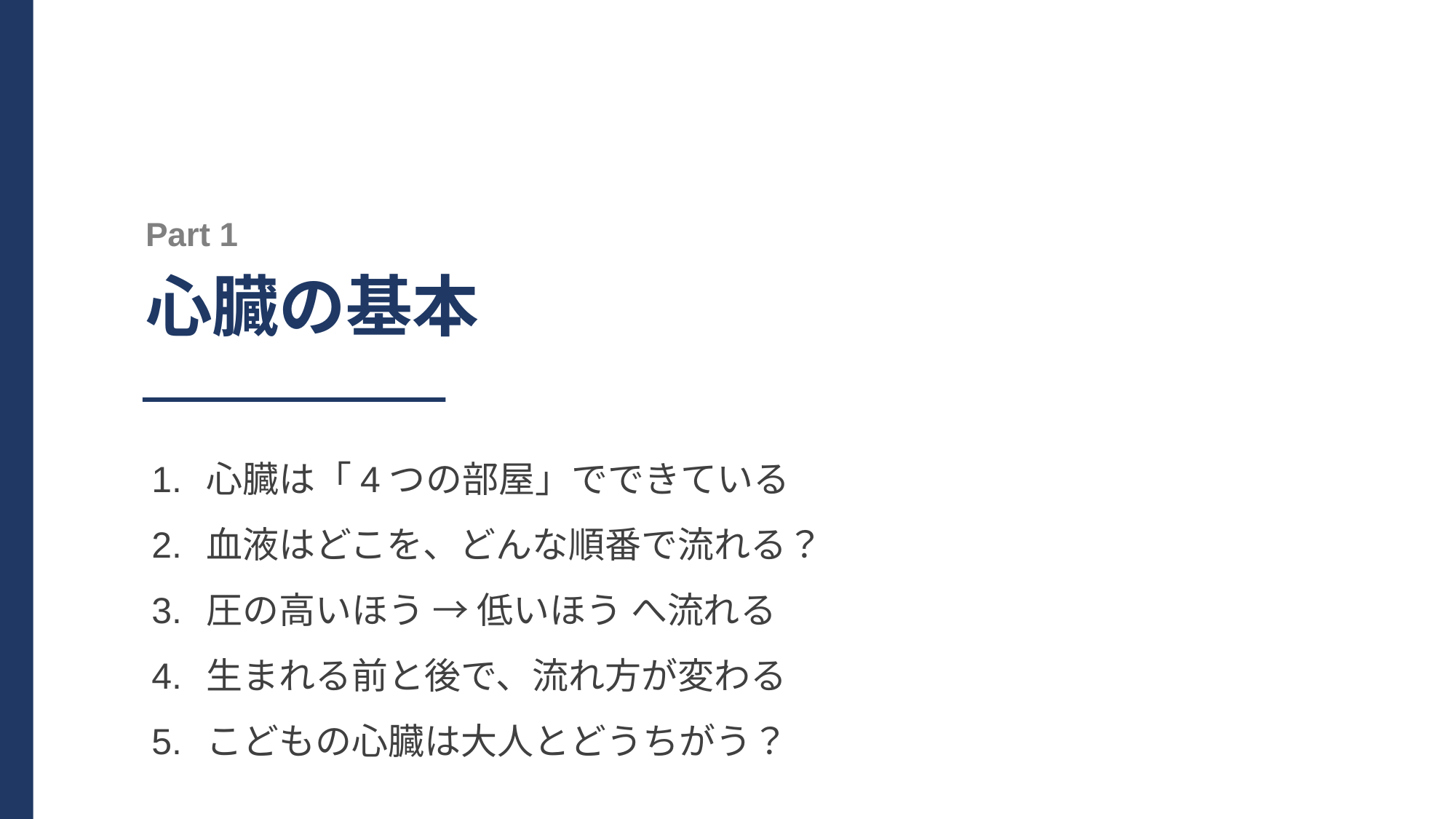

Part 1
心臓の基本

心臓は「4つの部屋」でできている
血液はどこを、どんな順番で流れる？
圧の高いほう → 低いほう へ流れる
生まれる前と後で、流れ方が変わる
こどもの心臓は大人とどうちがう？